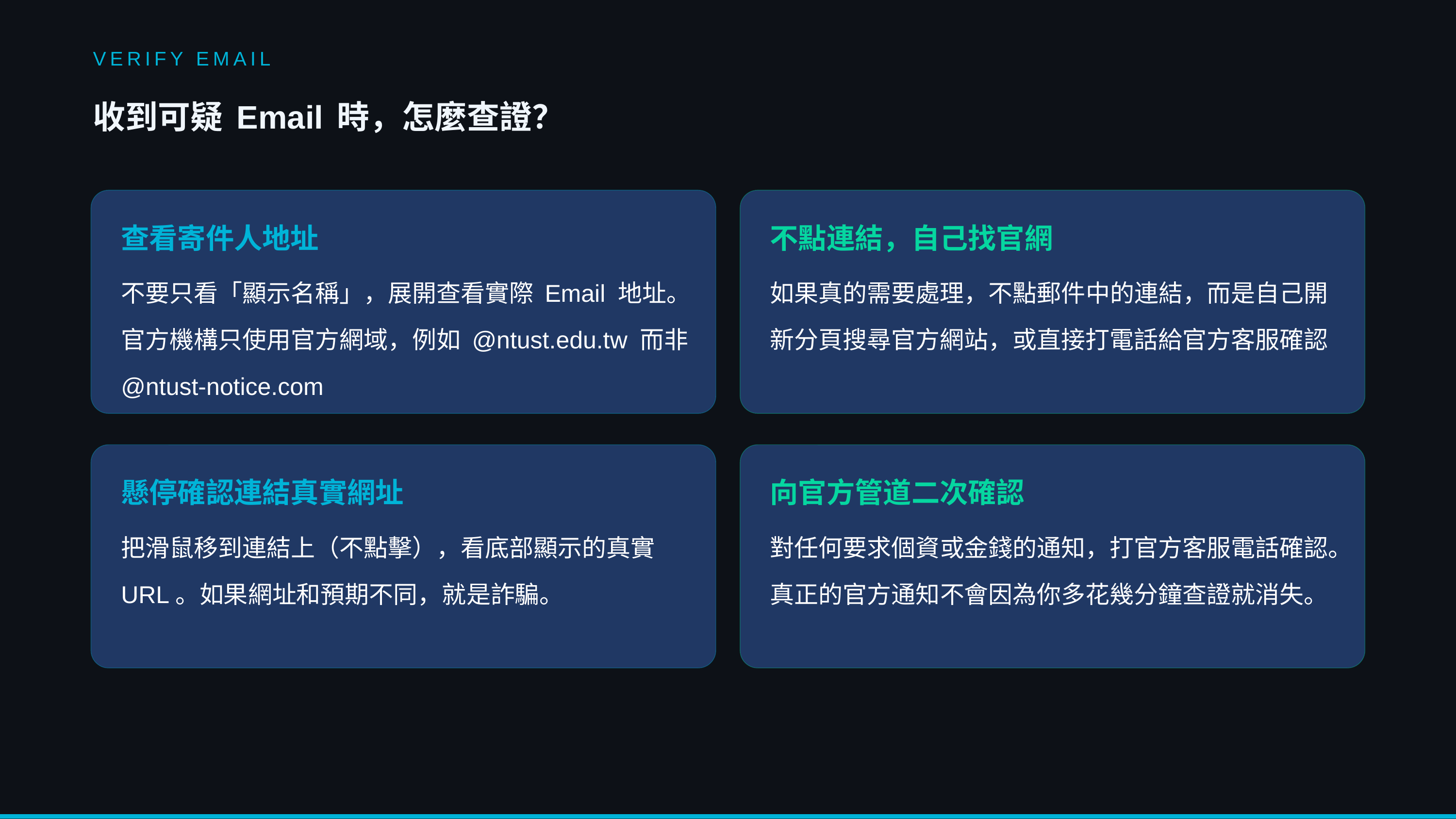

VERIFY EMAIL
收到可疑 Email 時，怎麼查證？

查看寄件人地址
不點連結，自己找官網
不要只看「顯示名稱」，展開查看實際 Email 地址。官方機構只使用官方網域，例如 @ntust.edu.tw 而非 @ntust-notice.com
如果真的需要處理，不點郵件中的連結，而是自己開新分頁搜尋官方網站，或直接打電話給官方客服確認

懸停確認連結真實網址
向官方管道二次確認
把滑鼠移到連結上（不點擊），看底部顯示的真實 URL。如果網址和預期不同，就是詐騙。
對任何要求個資或金錢的通知，打官方客服電話確認。真正的官方通知不會因為你多花幾分鐘查證就消失。